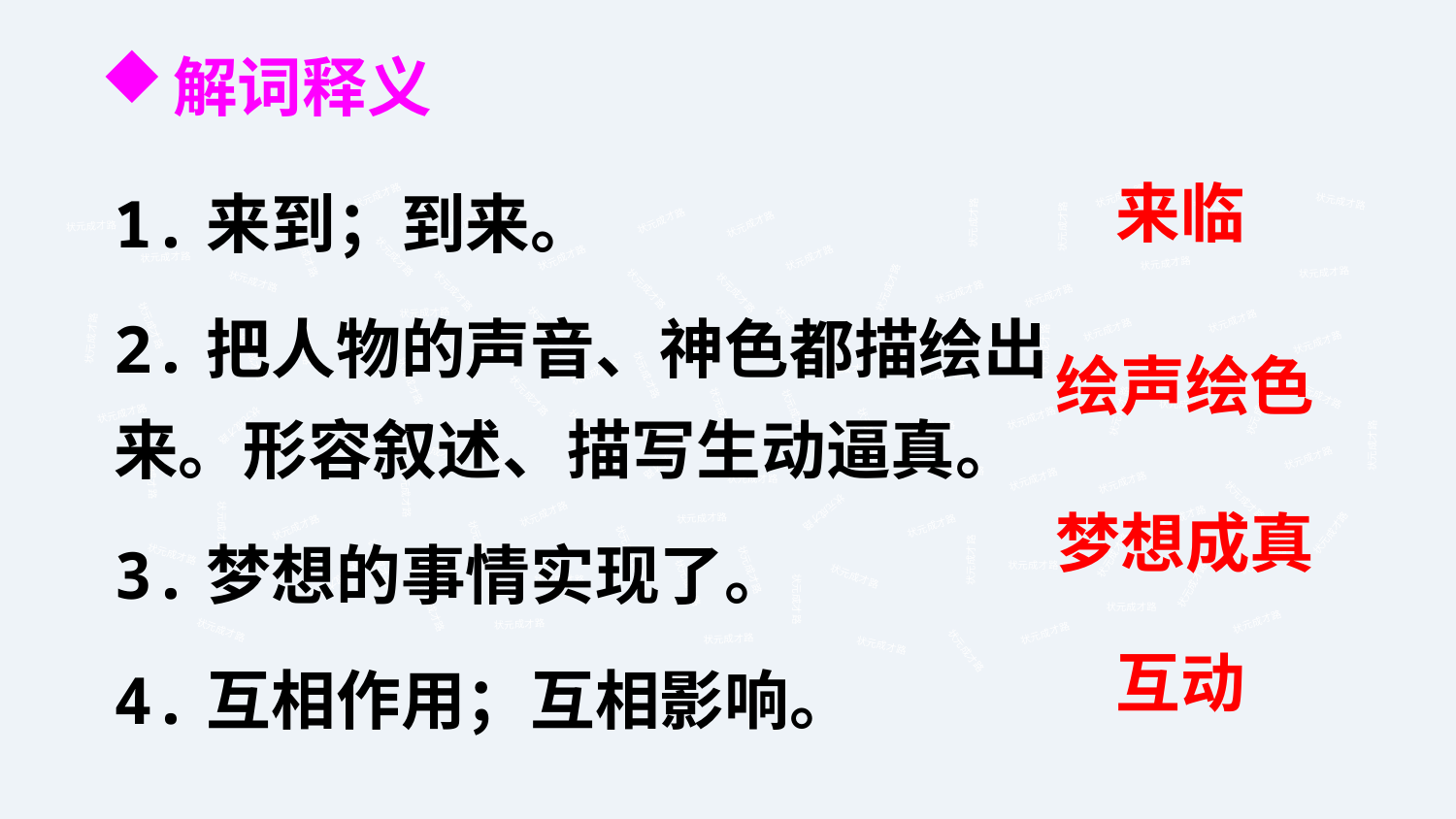

解词释义
1.来到；到来。
2.把人物的声音、神色都描绘出来。形容叙述、描写生动逼真。
3.梦想的事情实现了。
4.互相作用；互相影响。
来临
状元成才路
状元成才路
状元成才路
状元成才路
状元成才路
状元成才路
状元成才路
状元成才路
状元成才路
状元成才路
状元成才路
状元成才路
状元成才路
状元成才路
状元成才路
状元成才路
状元成才路
状元成才路
状元成才路
状元成才路
状元成才路
状元成才路
状元成才路
状元成才路
状元成才路
状元成才路
状元成才路
状元成才路
状元成才路
状元成才路
状元成才路
状元成才路
状元成才路
状元成才路
状元成才路
状元成才路
绘声绘色
状元成才路
状元成才路
状元成才路
状元成才路
状元成才路
状元成才路
状元成才路
状元成才路
状元成才路
状元成才路
状元成才路
状元成才路
状元成才路
状元成才路
状元成才路
状元成才路
状元成才路
状元成才路
状元成才路
状元成才路
状元成才路
状元成才路
状元成才路
状元成才路
状元成才路
状元成才路
状元成才路
状元成才路
状元成才路
状元成才路
状元成才路
状元成才路
梦想成真
状元成才路
状元成才路
状元成才路
状元成才路
状元成才路
状元成才路
状元成才路
状元成才路
状元成才路
状元成才路
状元成才路
状元成才路
状元成才路
状元成才路
状元成才路
状元成才路
状元成才路
状元成才路
状元成才路
状元成才路
状元成才路
状元成才路
状元成才路
状元成才路
状元成才路
状元成才路
状元成才路
状元成才路
状元成才路
状元成才路
状元成才路
互动
状元成才路